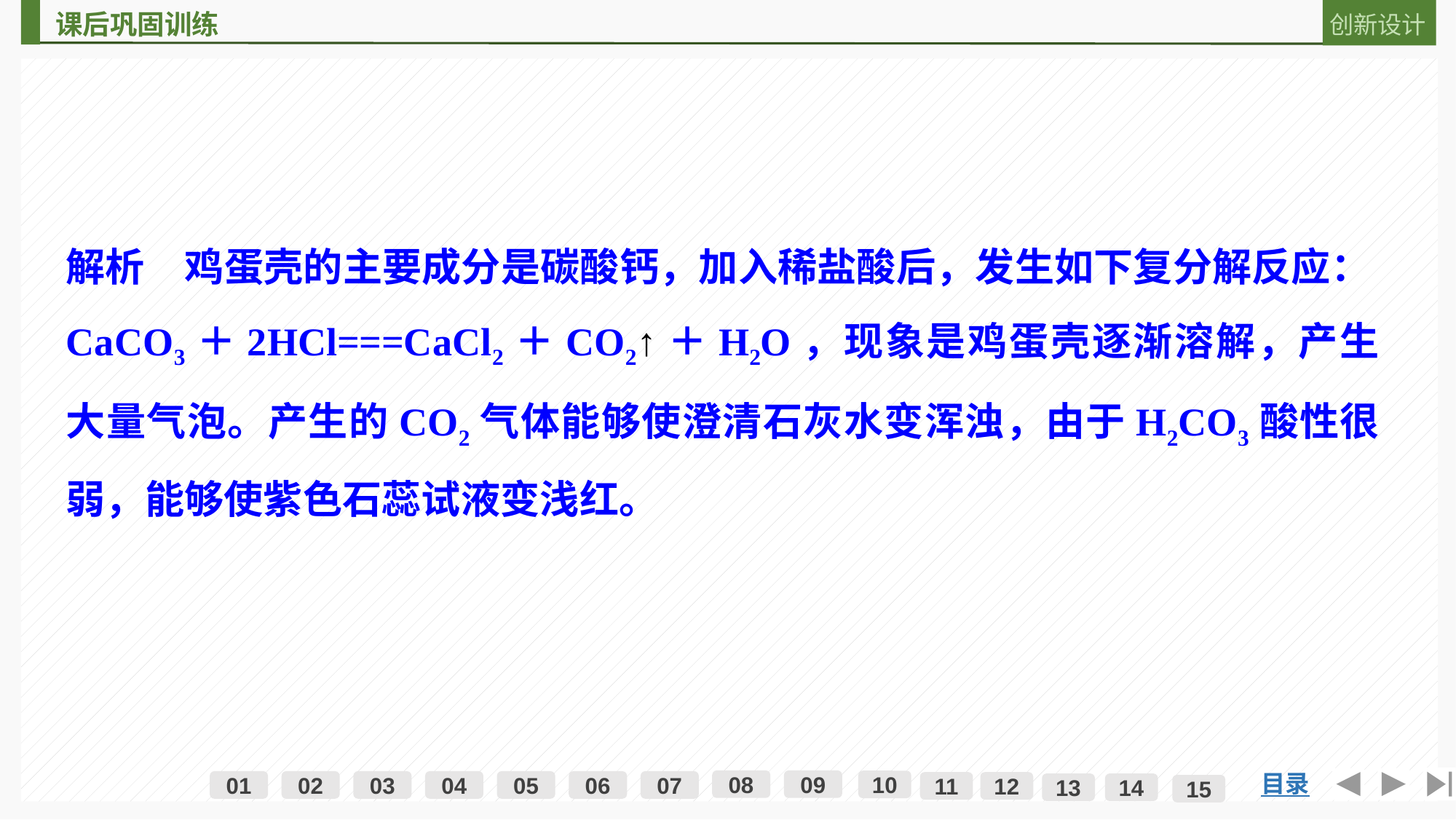

解析　鸡蛋壳的主要成分是碳酸钙，加入稀盐酸后，发生如下复分解反应：CaCO3＋2HCl===CaCl2＋CO2↑＋H2O，现象是鸡蛋壳逐渐溶解，产生大量气泡。产生的CO2气体能够使澄清石灰水变浑浊，由于H2CO3酸性很弱，能够使紫色石蕊试液变浅红。